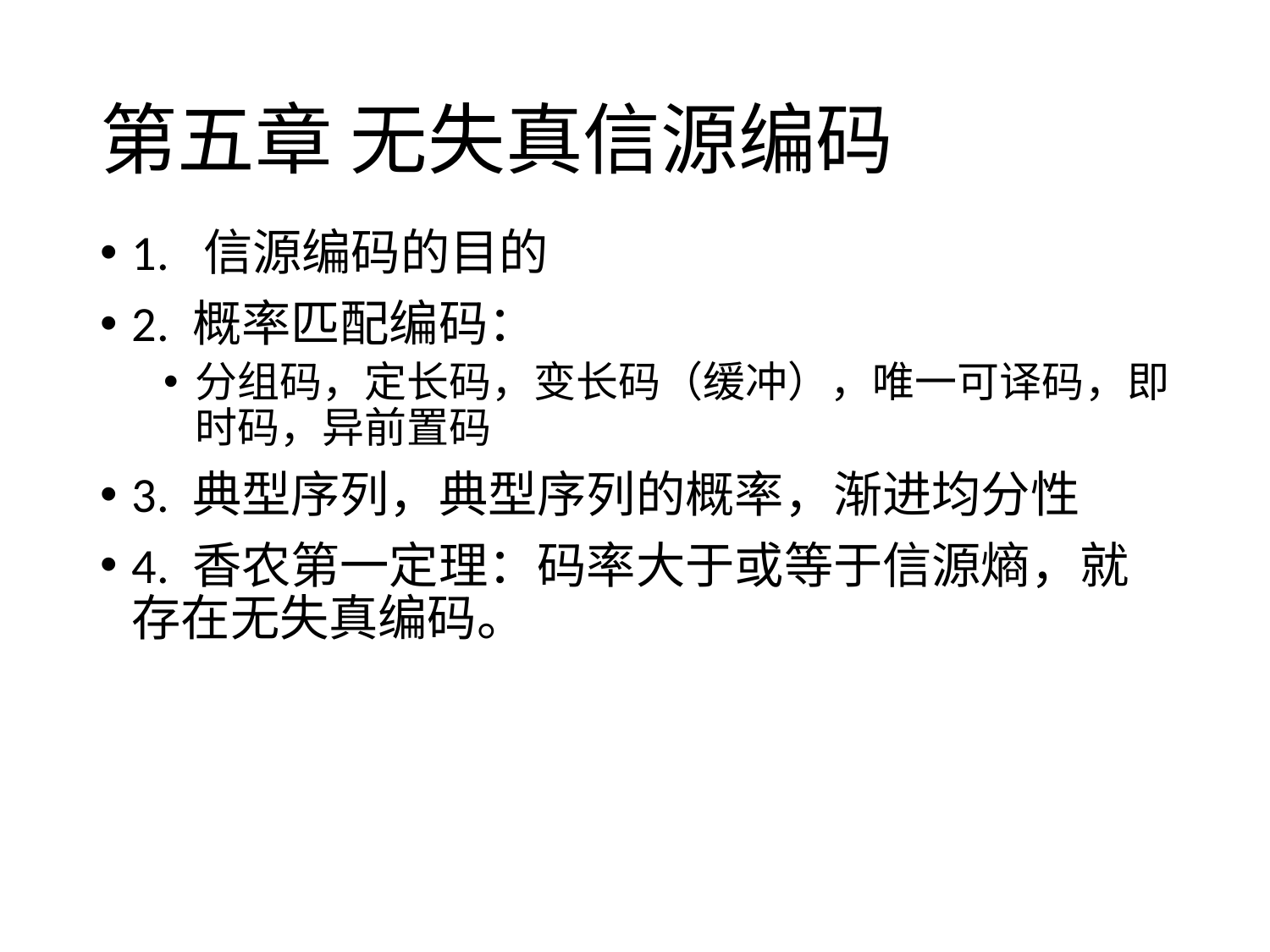

# 第五章 无失真信源编码
1.  信源编码的目的
2. 概率匹配编码：
分组码，定长码，变长码（缓冲），唯一可译码，即时码，异前置码
3. 典型序列，典型序列的概率，渐进均分性
4. 香农第一定理：码率大于或等于信源熵，就存在无失真编码。